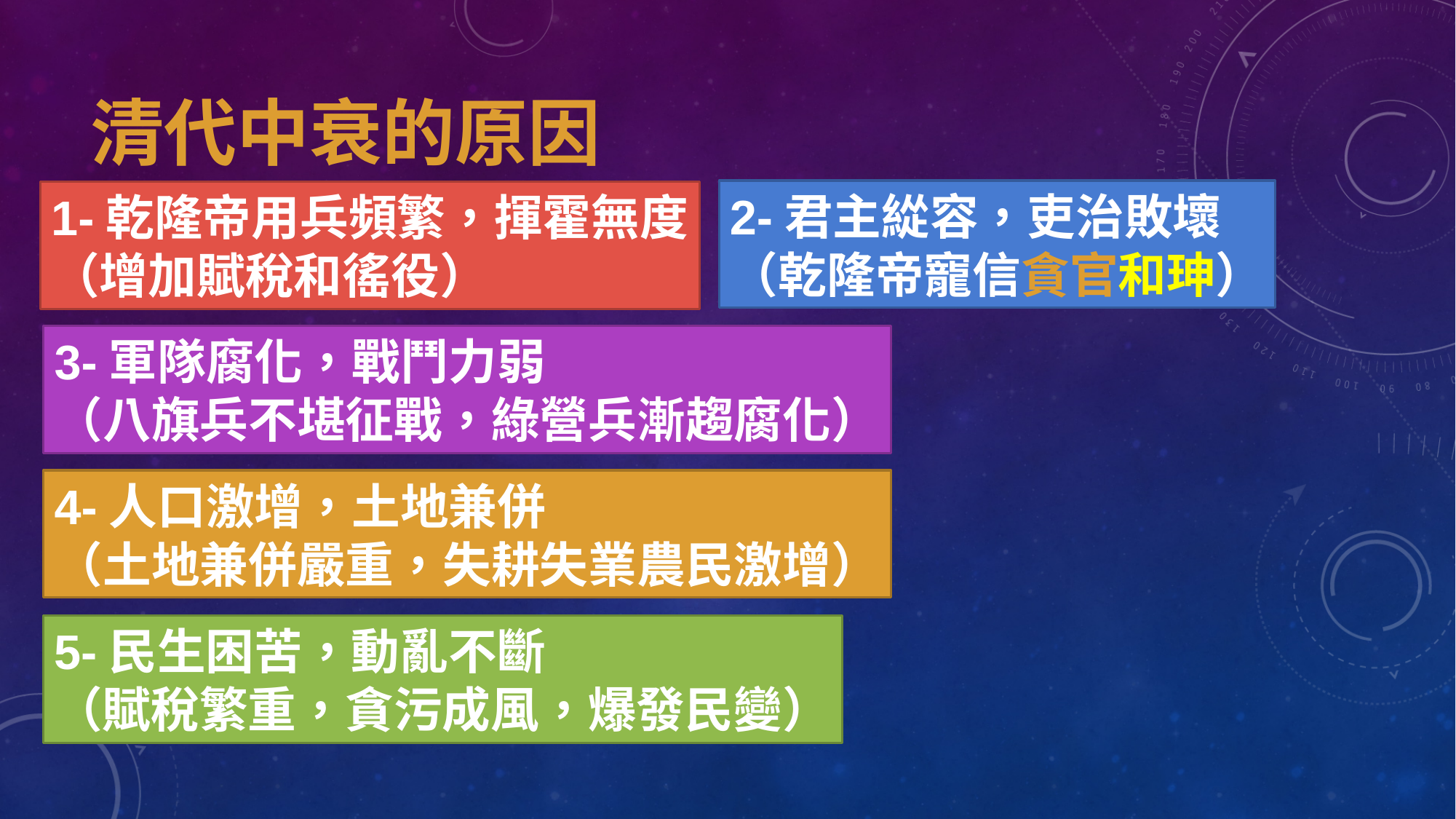

清代中衰的原因
2-君主緃容，吏治敗壞
（乾隆帝寵信貪官和珅）
1-乾隆帝用兵頻繁，揮霍無度
（增加賦稅和徭役）
3-軍隊腐化，戰鬥力弱
（八旗兵不堪征戰，綠營兵漸趨腐化）
4-人口激增，土地兼併
（土地兼併嚴重，失耕失業農民激增）
5-民生困苦，動亂不斷
（賦稅繁重，貪污成風，爆發民變）